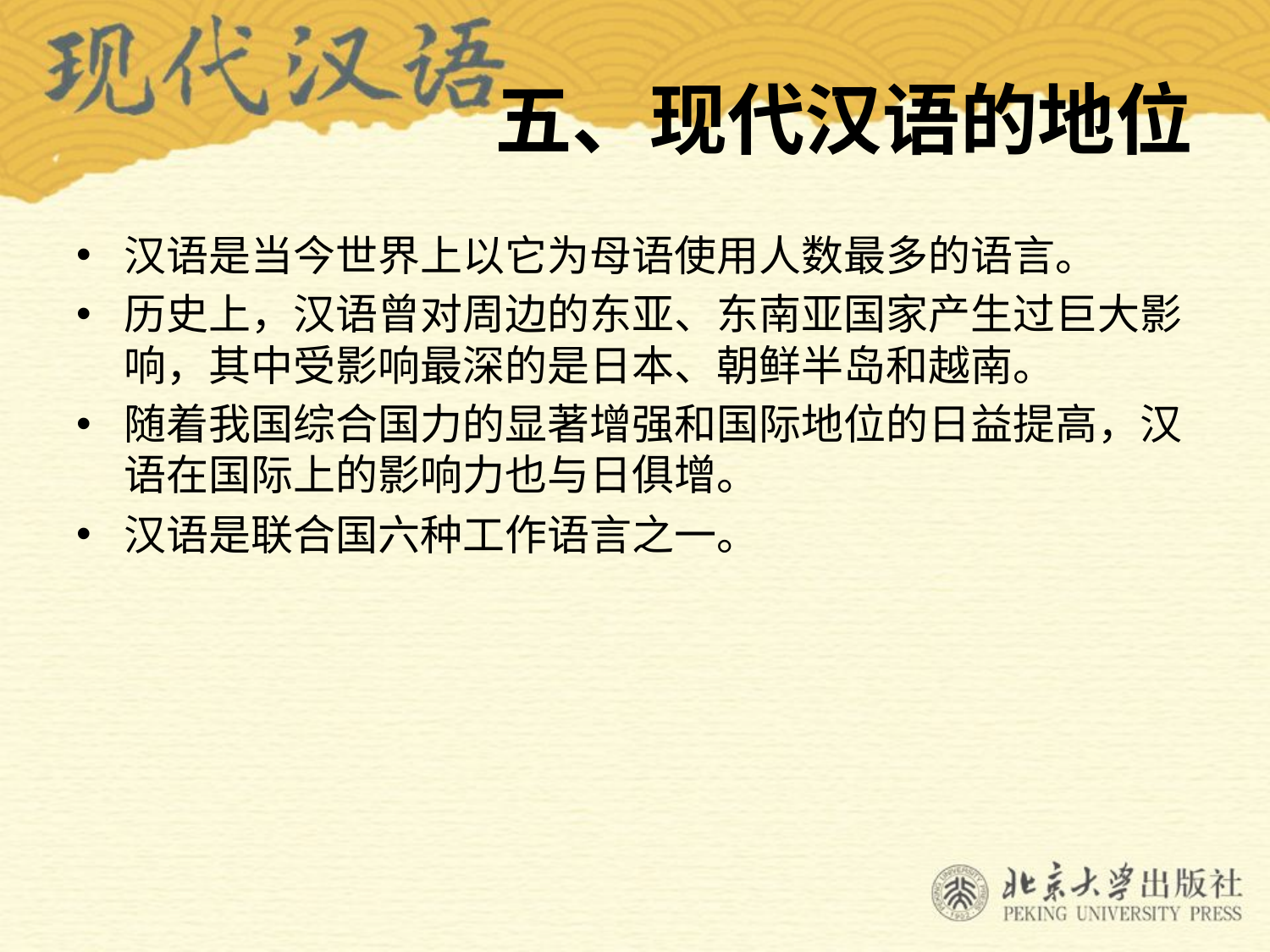

# 五、现代汉语的地位
汉语是当今世界上以它为母语使用人数最多的语言。
历史上，汉语曾对周边的东亚、东南亚国家产生过巨大影响，其中受影响最深的是日本、朝鲜半岛和越南。
随着我国综合国力的显著增强和国际地位的日益提高，汉语在国际上的影响力也与日俱增。
汉语是联合国六种工作语言之一。